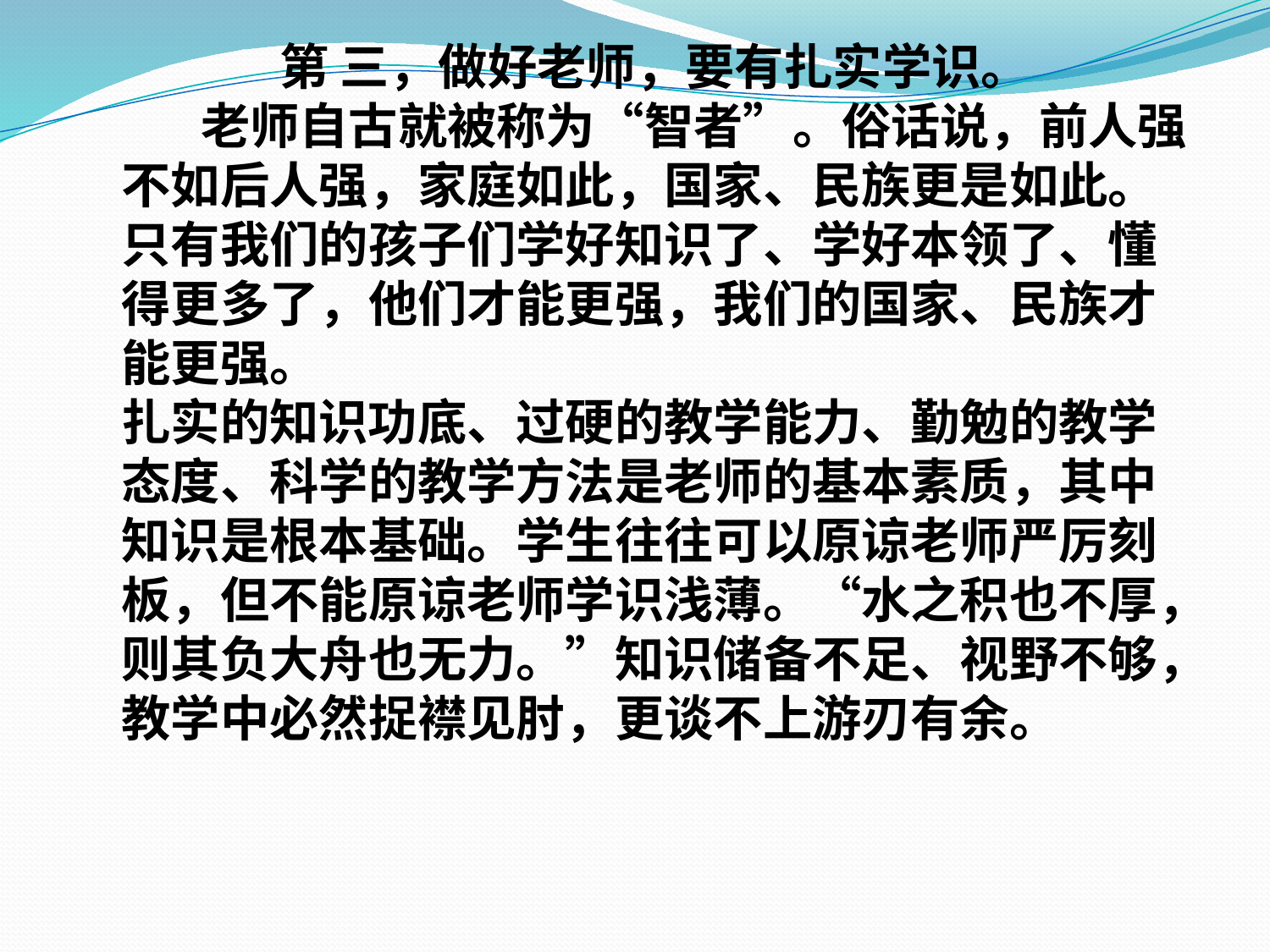

第 三，做好老师，要有扎实学识。
      老师自古就被称为“智者”。俗话说，前人强不如后人强，家庭如此，国家、民族更是如此。只有我们的孩子们学好知识了、学好本领了、懂得更多了，他们才能更强，我们的国家、民族才能更强。
扎实的知识功底、过硬的教学能力、勤勉的教学态度、科学的教学方法是老师的基本素质，其中知识是根本基础。学生往往可以原谅老师严厉刻板，但不能原谅老师学识浅薄。“水之积也不厚，则其负大舟也无力。”知识储备不足、视野不够，教学中必然捉襟见肘，更谈不上游刃有余。